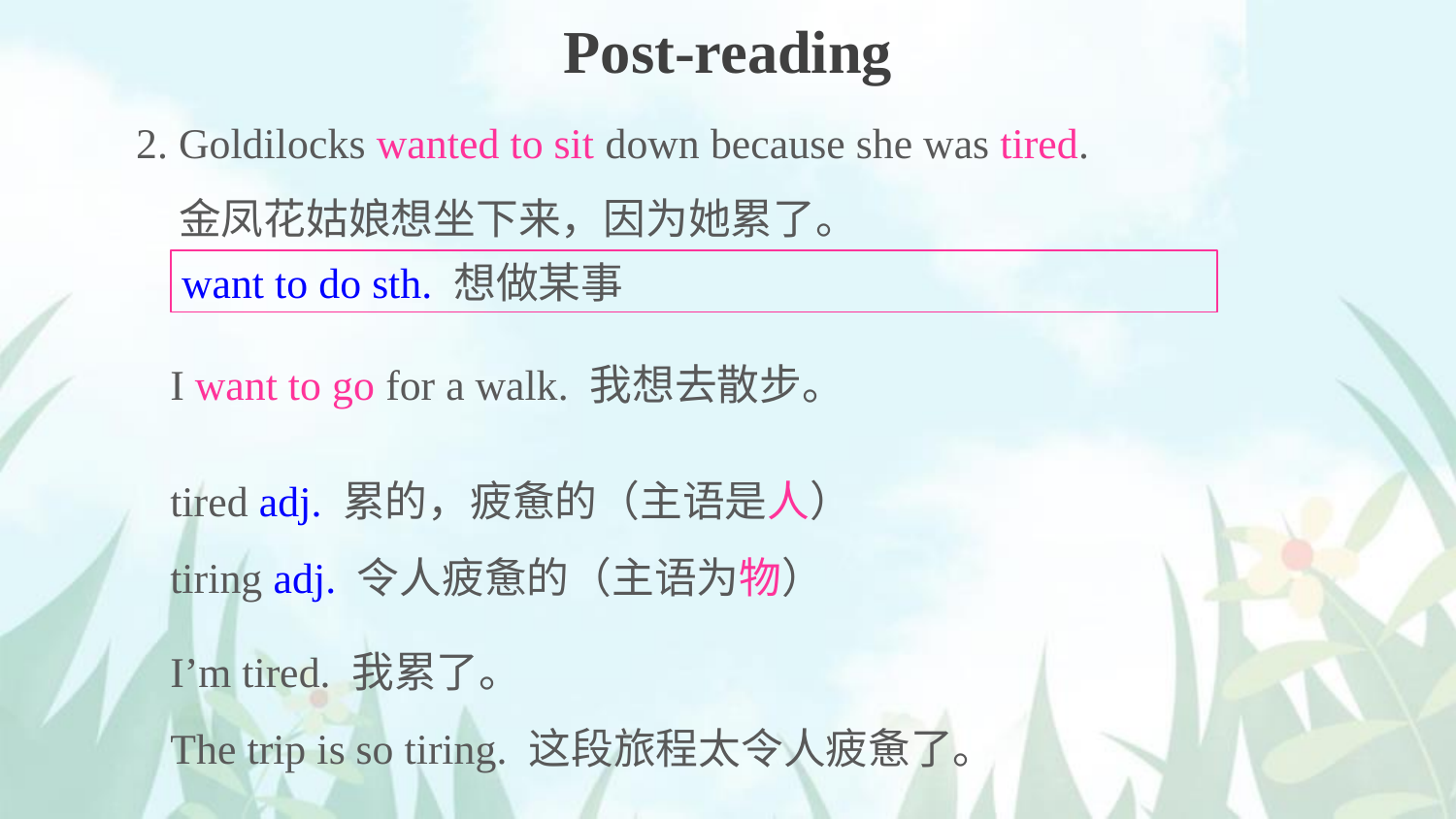

Post-reading
2. Goldilocks wanted to sit down because she was tired.
金凤花姑娘想坐下来，因为她累了。
want to do sth. 想做某事
I want to go for a walk. 我想去散步。
tired adj. 累的，疲惫的（主语是人）
tiring adj. 令人疲惫的（主语为物）
I’m tired. 我累了。
The trip is so tiring. 这段旅程太令人疲惫了。